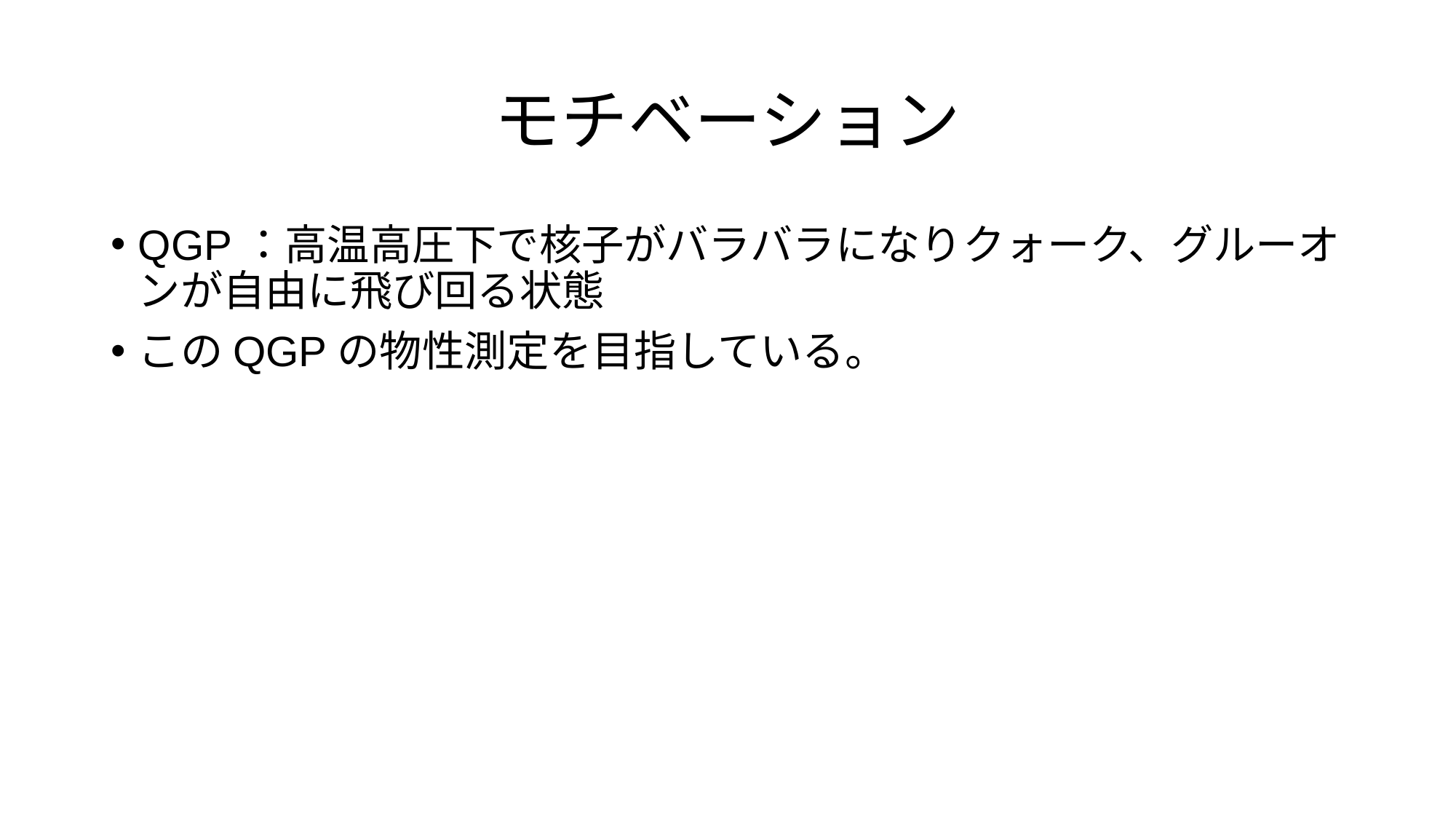

# モチベーション
QGP：高温高圧下で核子がバラバラになりクォーク、グルーオンが自由に飛び回る状態
このQGPの物性測定を目指している。